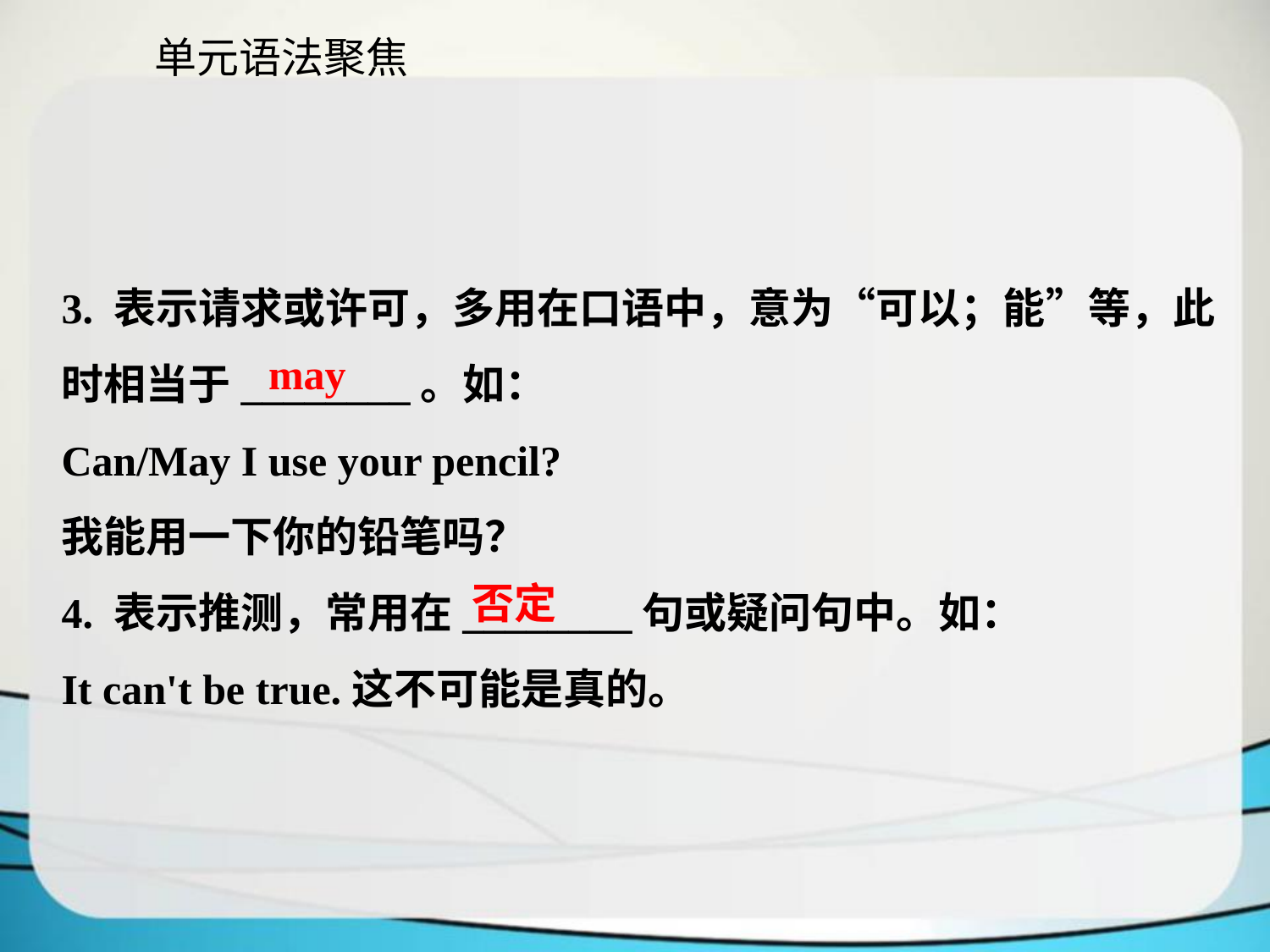

单元语法聚焦
3. 表示请求或许可，多用在口语中，意为“可以；能”等，此时相当于________。如：
Can/May I use your pencil?
我能用一下你的铅笔吗？
4. 表示推测，常用在________句或疑问句中。如：
It can't be true.这不可能是真的。
may
否定